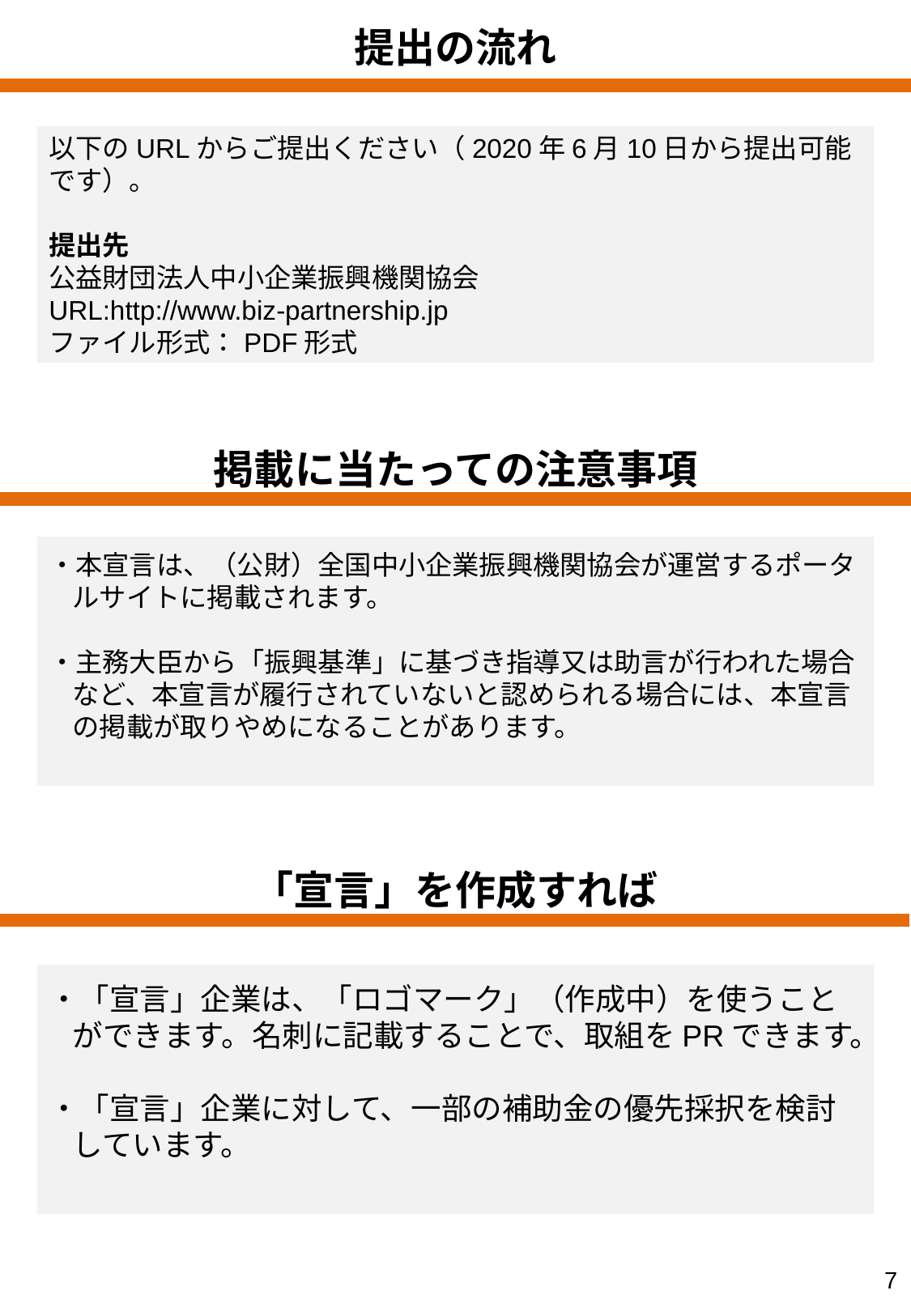

提出の流れ
以下のURLからご提出ください（2020年6月10日から提出可能です）。

提出先
公益財団法人中小企業振興機関協会
URL:http://www.biz-partnership.jp
ファイル形式：PDF形式
掲載に当たっての注意事項
・本宣言は、（公財）全国中小企業振興機関協会が運営するポータルサイトに掲載されます。

・主務大臣から「振興基準」に基づき指導又は助言が行われた場合など、本宣言が履行されていないと認められる場合には、本宣言の掲載が取りやめになることがあります。

「宣言」を作成すれば
・「宣言」企業は、「ロゴマーク」（作成中）を使うことができます。名刺に記載することで、取組をPRできます。

・「宣言」企業に対して、一部の補助金の優先採択を検討しています。

7